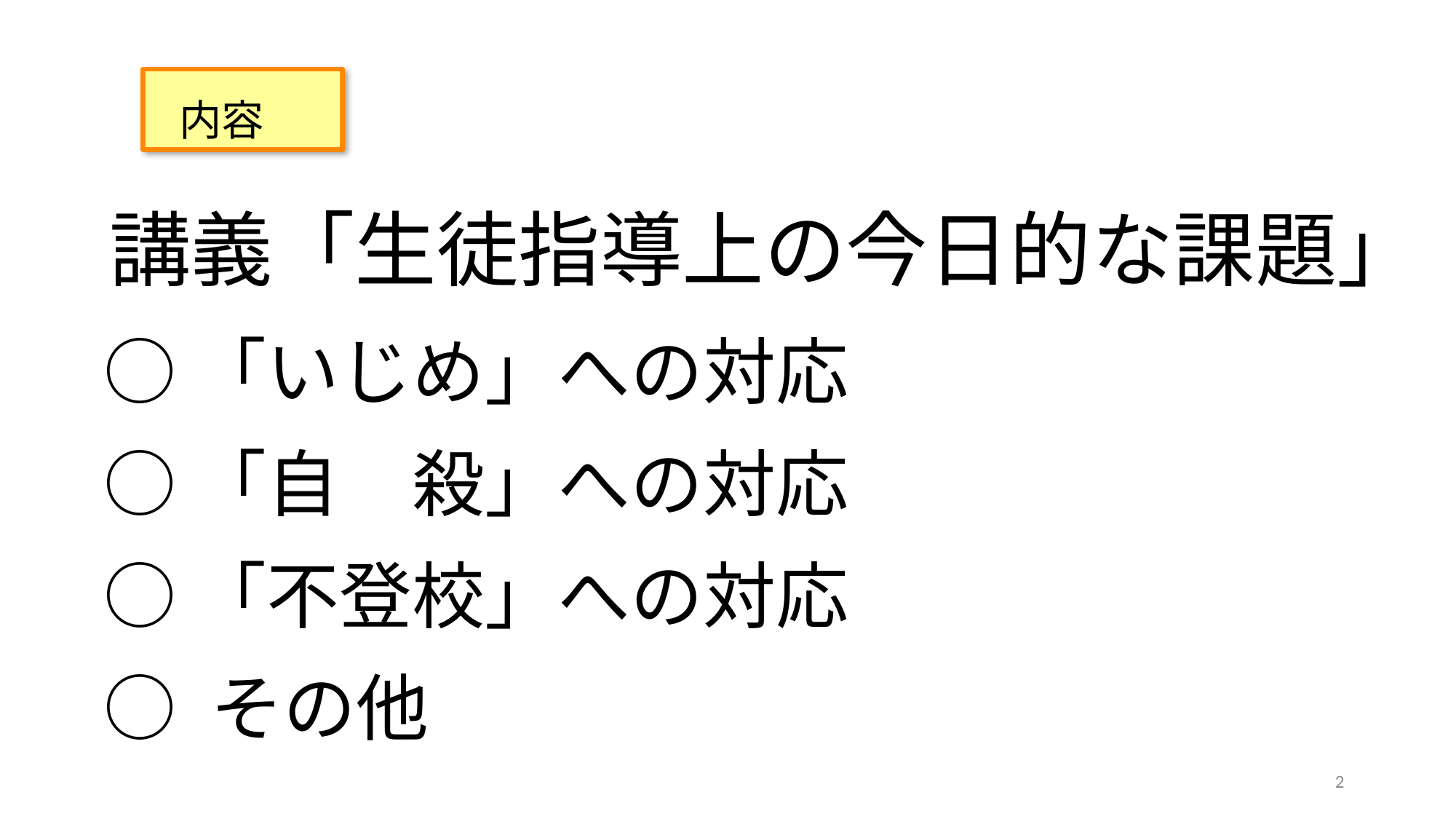

内容
　講義「生徒指導上の今日的な課題」

○「いじめ」への対応

○「自　殺」への対応

○「不登校」への対応

○ その他
2